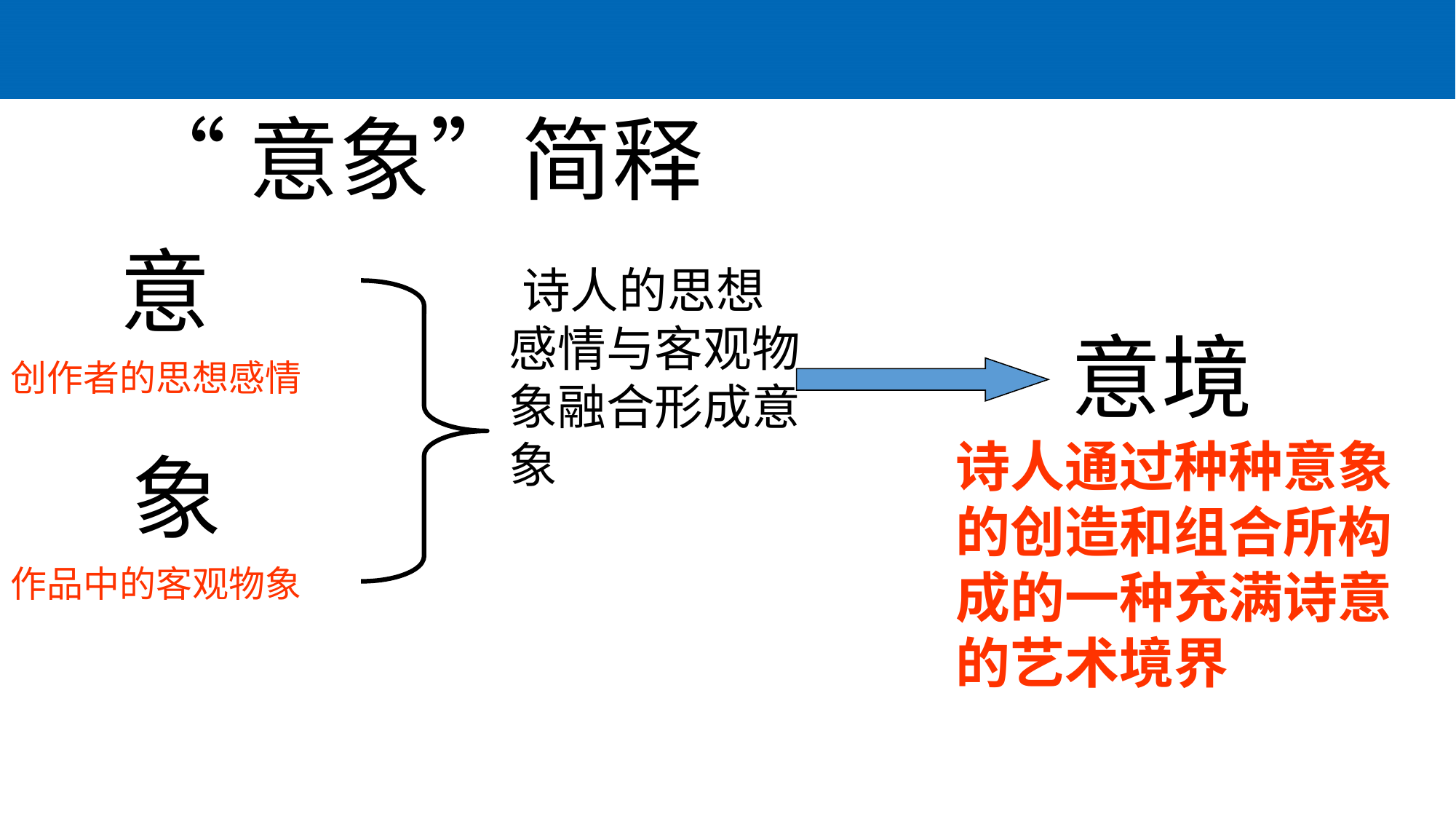

“意象”简释
意
 诗人的思想感情与客观物象融合形成意象

意境
创作者的思想感情

诗人通过种种意象的创造和组合所构成的一种充满诗意的艺术境界
象
作品中的客观物象